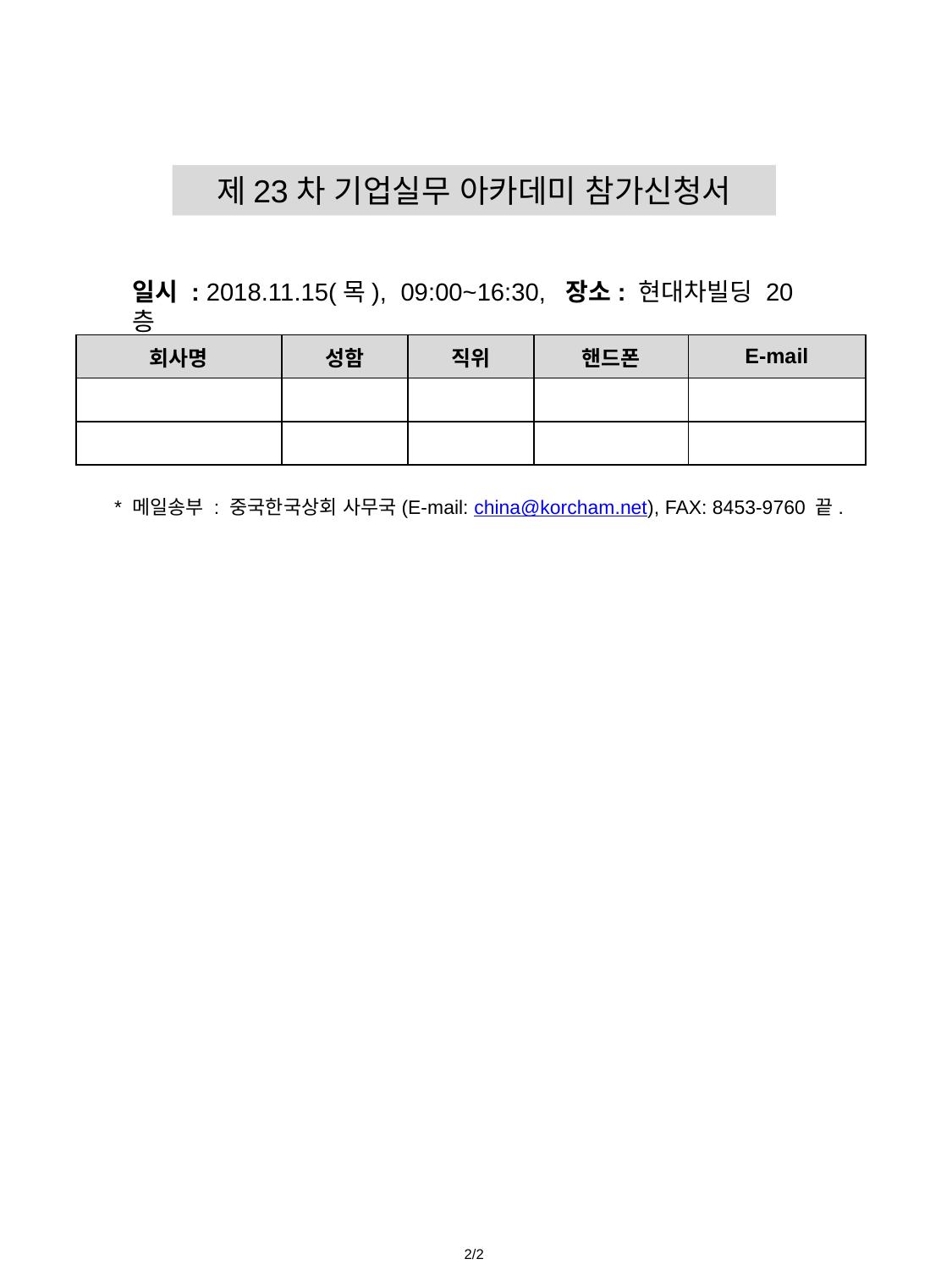

제23차 기업실무 아카데미 참가신청서
일시 : 2018.11.15(목),  09:00~16:30,  장소: 현대차빌딩 20층
| 회사명 | 성함 | 직위 | 핸드폰 | E-mail |
| --- | --- | --- | --- | --- |
|  |  |  |  |  |
|  |  |  |  |  |
* 메일송부 : 중국한국상회 사무국(E-mail: china@korcham.net), FAX: 8453-9760 끝.
2/2